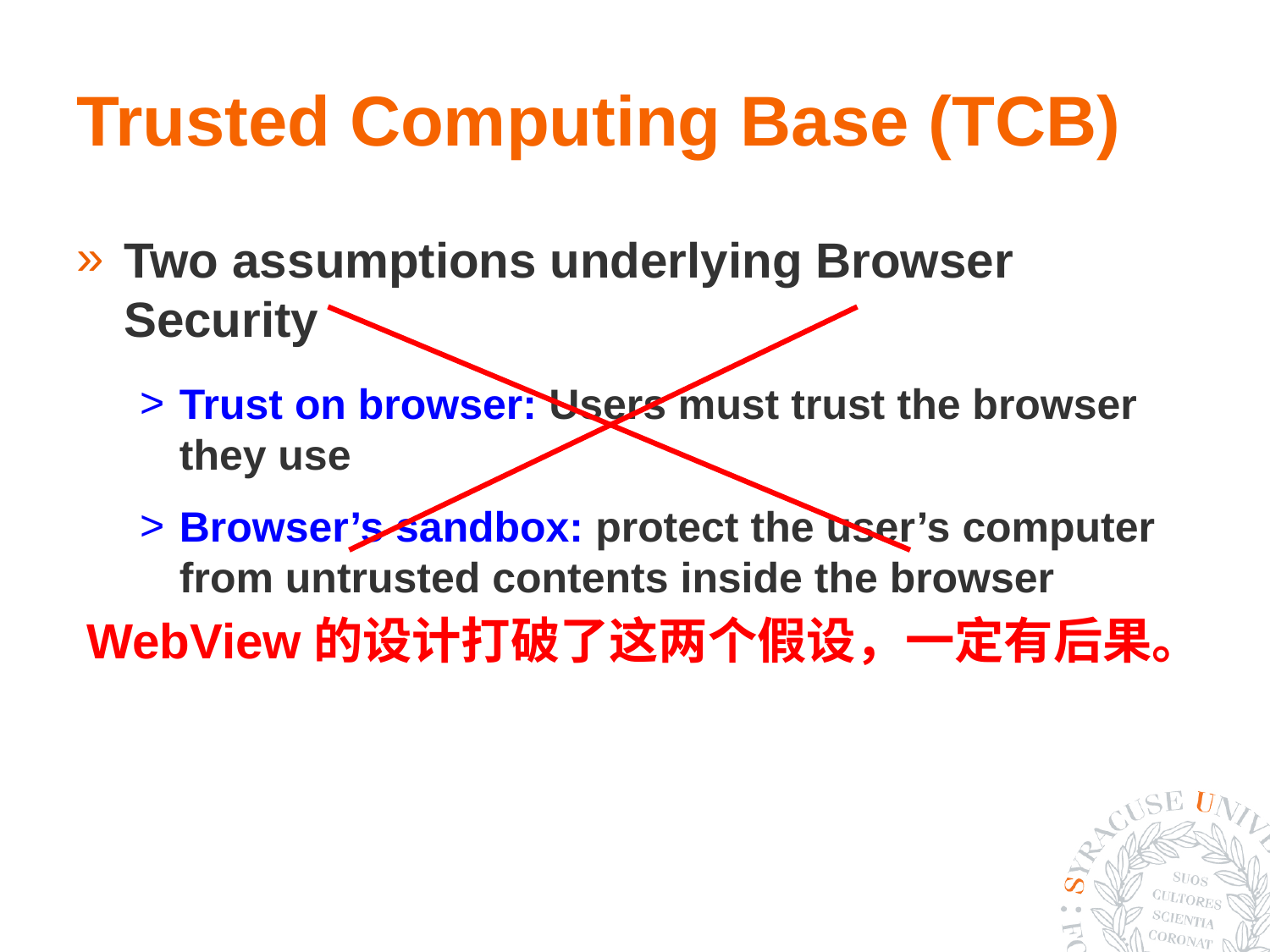

# Trusted Computing Base (TCB)
Two assumptions underlying Browser Security
Trust on browser: Users must trust the browser they use
Browser’s sandbox: protect the user’s computer from untrusted contents inside the browser
WebView的设计打破了这两个假设，一定有后果。